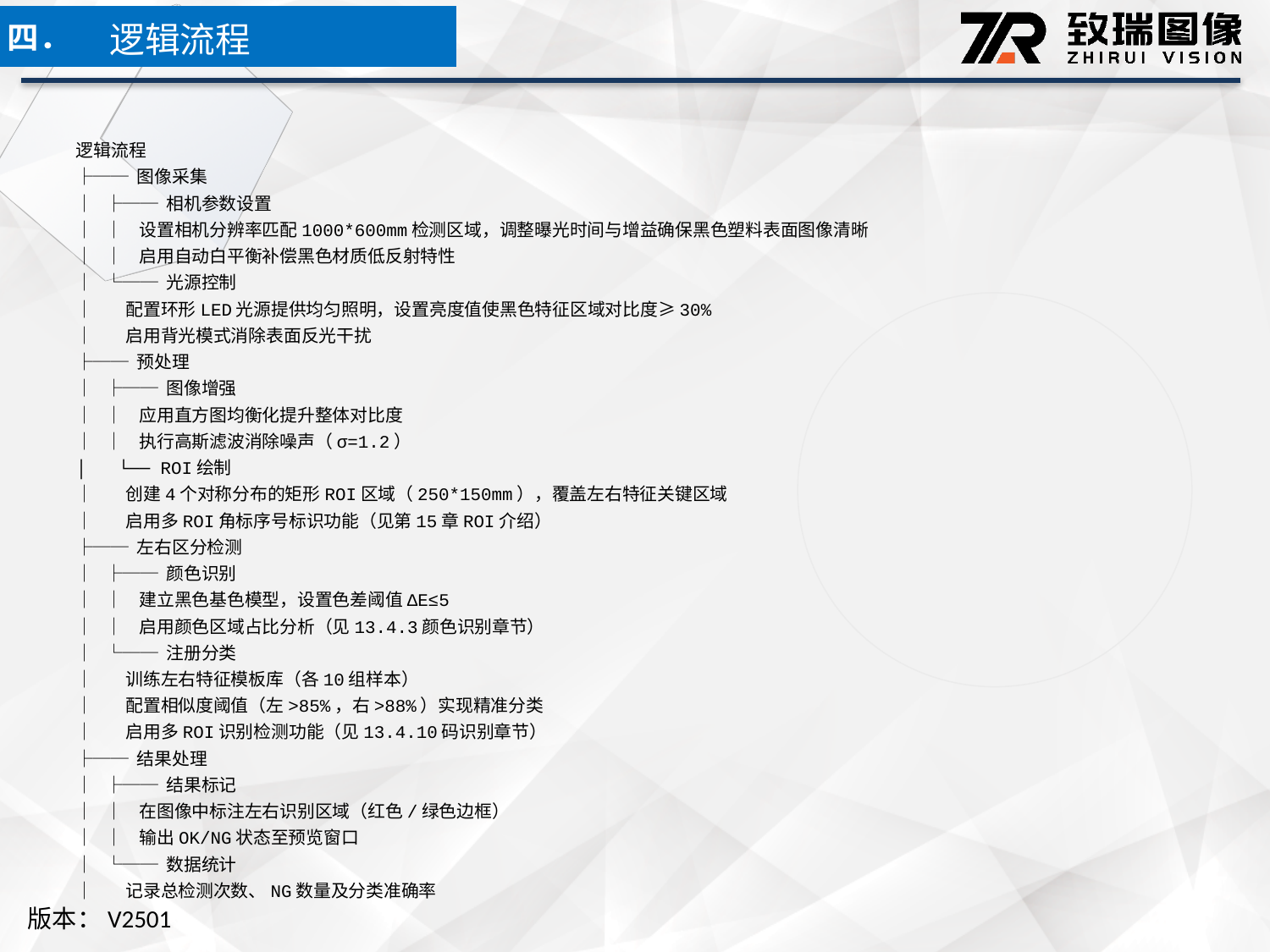

逻辑流程
四．

逻辑流程
├── 图像采集
│   ├── 相机参数设置
│   │   设置相机分辨率匹配1000*600mm检测区域，调整曝光时间与增益确保黑色塑料表面图像清晰
│   │   启用自动白平衡补偿黑色材质低反射特性
│   └── 光源控制
│       配置环形LED光源提供均匀照明，设置亮度值使黑色特征区域对比度≥30%
│       启用背光模式消除表面反光干扰
├── 预处理
│   ├── 图像增强
│   │   应用直方图均衡化提升整体对比度
│   │   执行高斯滤波消除噪声（σ=1.2）
│   └── ROI绘制
│       创建4个对称分布的矩形ROI区域（250*150mm），覆盖左右特征关键区域
│       启用多ROI角标序号标识功能（见第15章ROI介绍）
├── 左右区分检测
│   ├── 颜色识别
│   │   建立黑色基色模型，设置色差阈值ΔE≤5
│   │   启用颜色区域占比分析（见13.4.3颜色识别章节）
│   └── 注册分类
│       训练左右特征模板库（各10组样本）
│       配置相似度阈值（左>85%，右>88%）实现精准分类
│       启用多ROI识别检测功能（见13.4.10码识别章节）
├── 结果处理
│   ├── 结果标记
│   │   在图像中标注左右识别区域（红色/绿色边框）
│   │   输出OK/NG状态至预览窗口
│   └── 数据统计
│       记录总检测次数、NG数量及分类准确率